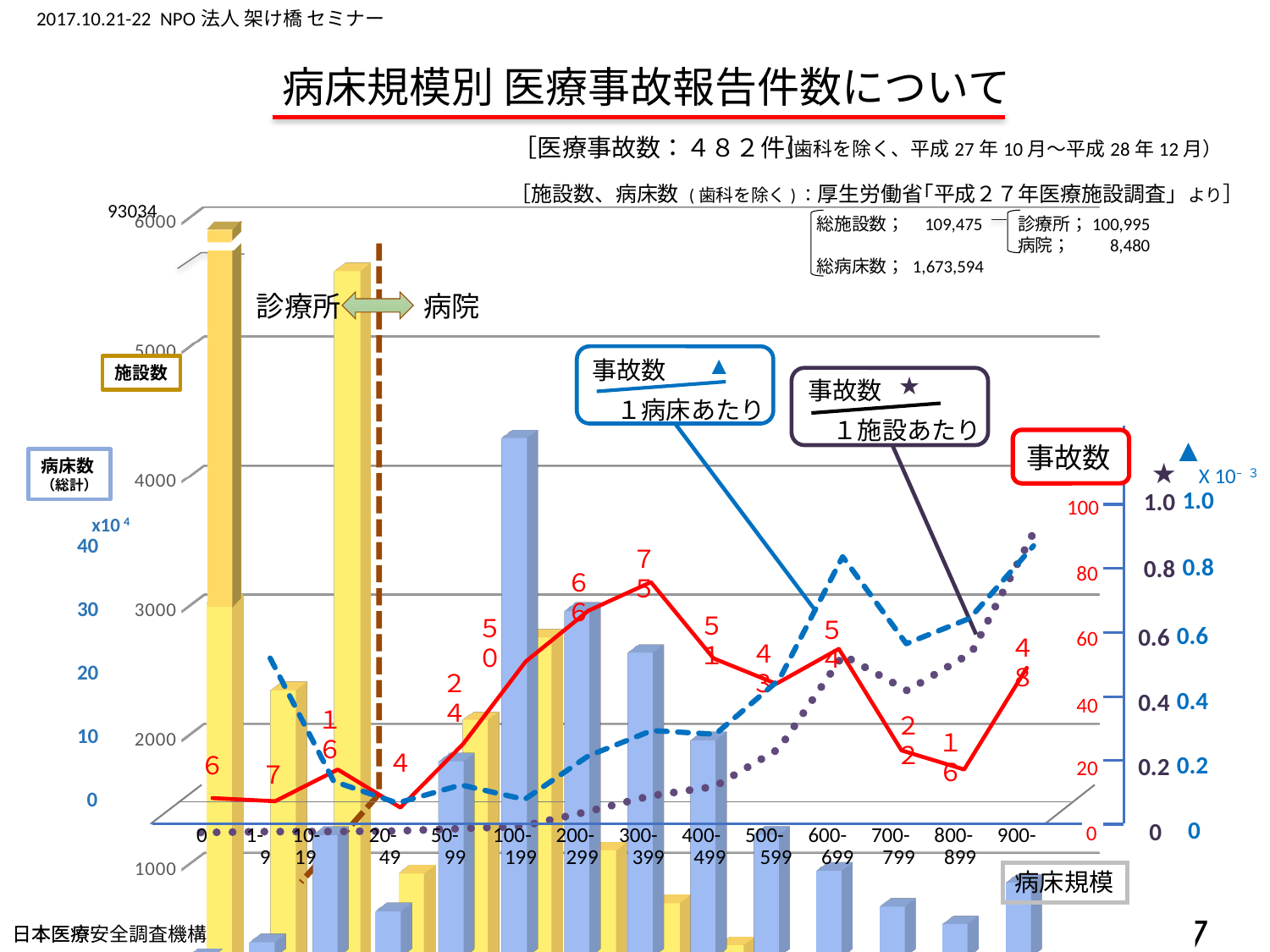

病床規模別 医療事故報告件数について

[unsupported chart]

［医療事故数：４８２件］
（歯科を除く、平成27年10月〜平成28年12月）
［施設数、病床数 (歯科を除く)：厚生労働省｢平成２７年医療施設調査」より］
		　　　総施設数；    109,475   	診療所；100,995
				病院；　　8,480
		　　　総病床数； 1,673,594
93034

[unsupported chart]

診療所
病院

▲

事故数
　１病床あたり
施設数
★

事故数
　１施設あたり

★
 1.0

 0.8
  0.6
  0.4
  0.2

  0
100

  80

  60

  40

  20

    0

事故数

### Chart

| Category |  |
|---|---|
▲
　X 10−３
病床数
（総計）

### Chart

| Category |  |
|---|---|
 1.0

 0.8
  0.6
  0.4
  0.2

  0
   x10 4
40

30

20

10

  0
７５

### Chart

| Category |  |
|---|---|
６６
５１
５０
５４
４８
４３
２４
１６
２２
１６
４
６
７
0        1-      10-          20-       50-       100-     200-     300-     400-     500-     600-     700-     800-     900-
             9     19             49         99        199      299       399      499       599      699      799      899
病床規模

日本医療安全調査機構